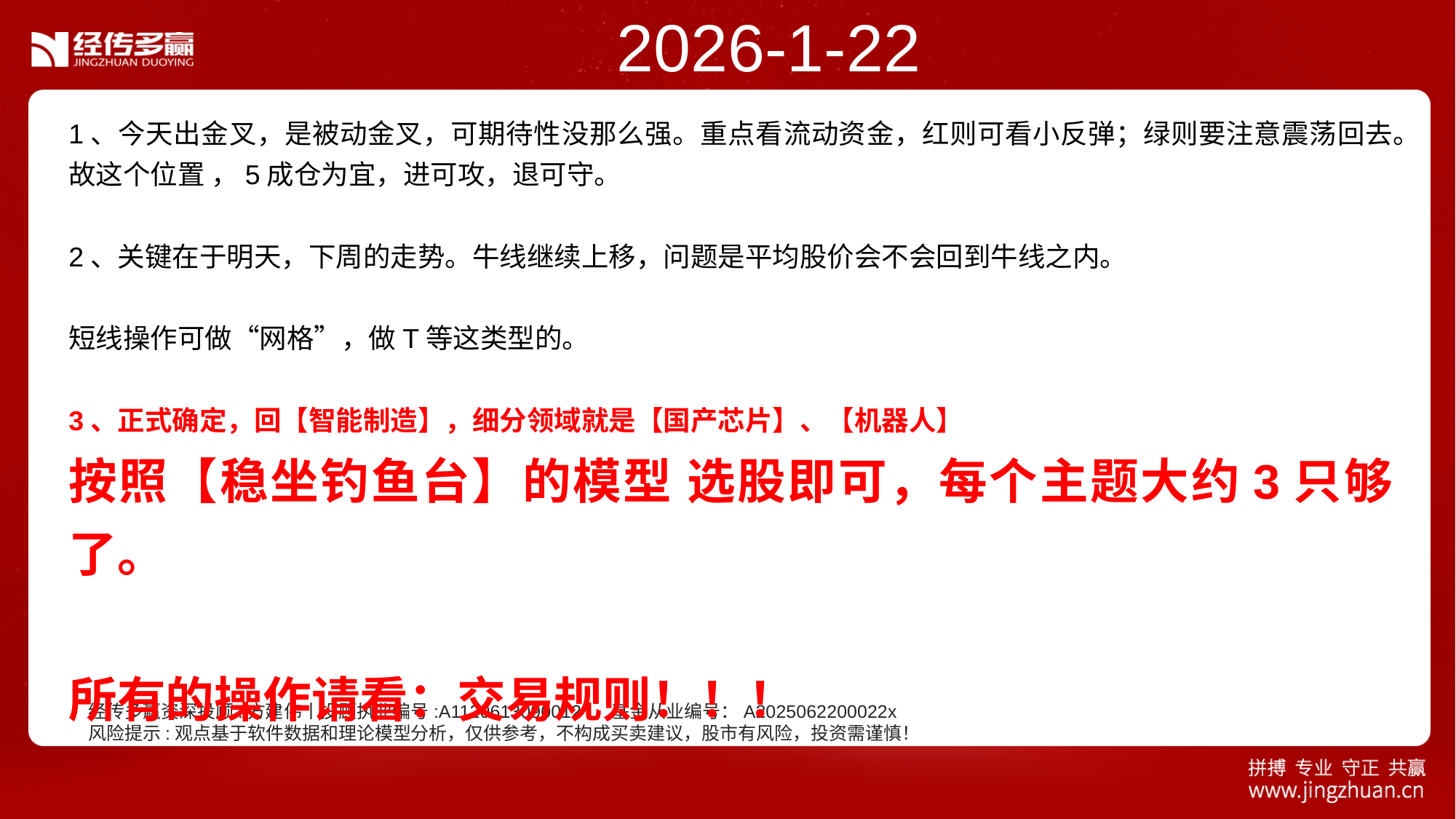

2026-1-22
1、今天出金叉，是被动金叉，可期待性没那么强。重点看流动资金，红则可看小反弹；绿则要注意震荡回去。故这个位置 ，5成仓为宜，进可攻，退可守。

2、关键在于明天，下周的走势。牛线继续上移，问题是平均股价会不会回到牛线之内。

短线操作可做“网格”，做T等这类型的。

3、正式确定，回【智能制造】，细分领域就是【国产芯片】、【机器人】
按照【稳坐钓鱼台】的模型 选股即可，每个主题大约3只够了。

所有的操作请看：交易规则！！！